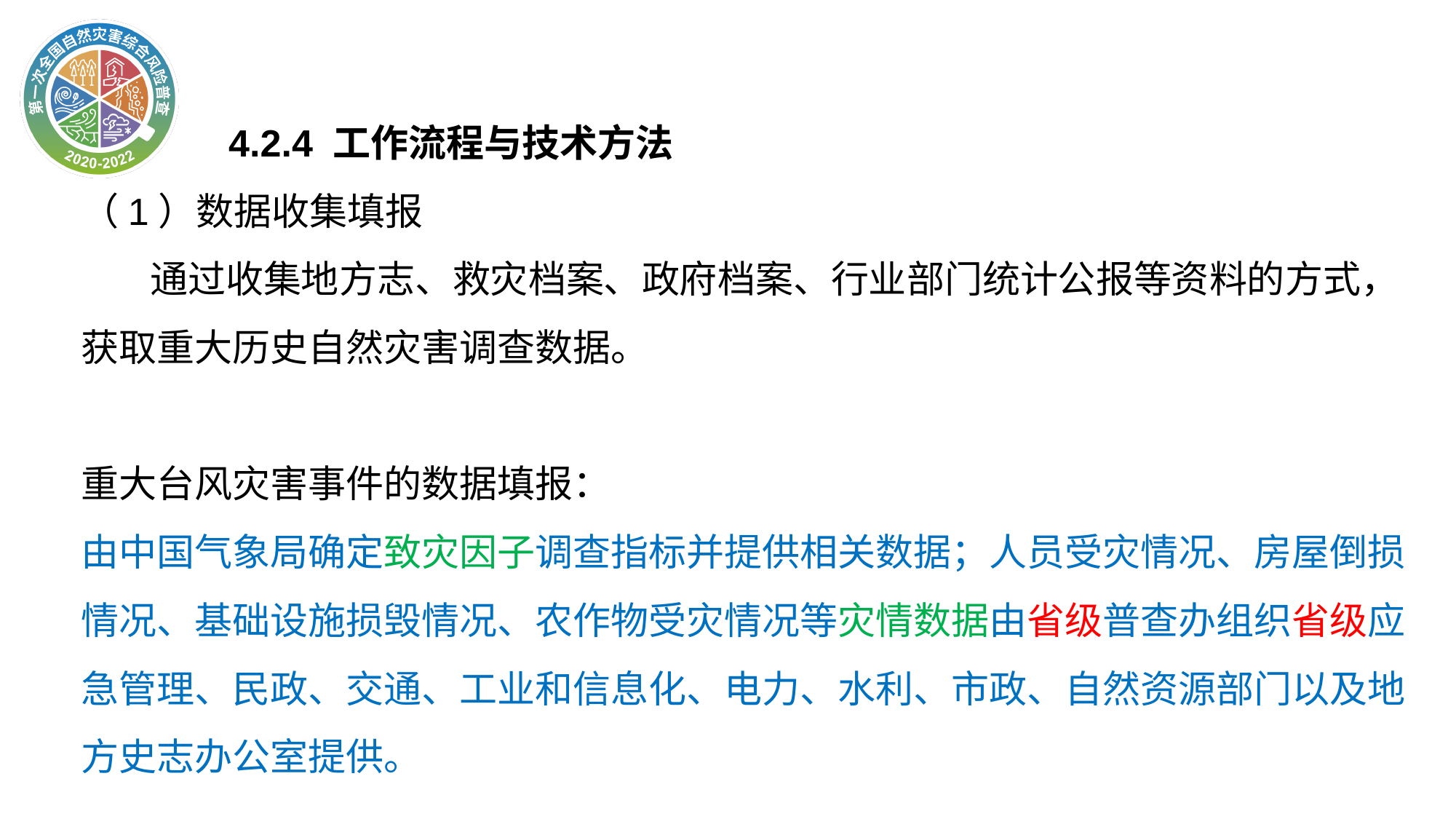

4.2.4 工作流程与技术方法
（1）数据收集填报
       通过收集地方志、救灾档案、政府档案、行业部门统计公报等资料的方式，获取重大历史自然灾害调查数据。

重大台风灾害事件的数据填报：
由中国气象局确定致灾因子调查指标并提供相关数据；人员受灾情况、房屋倒损情况、基础设施损毁情况、农作物受灾情况等灾情数据由省级普查办组织省级应急管理、民政、交通、工业和信息化、电力、水利、市政、自然资源部门以及地方史志办公室提供。